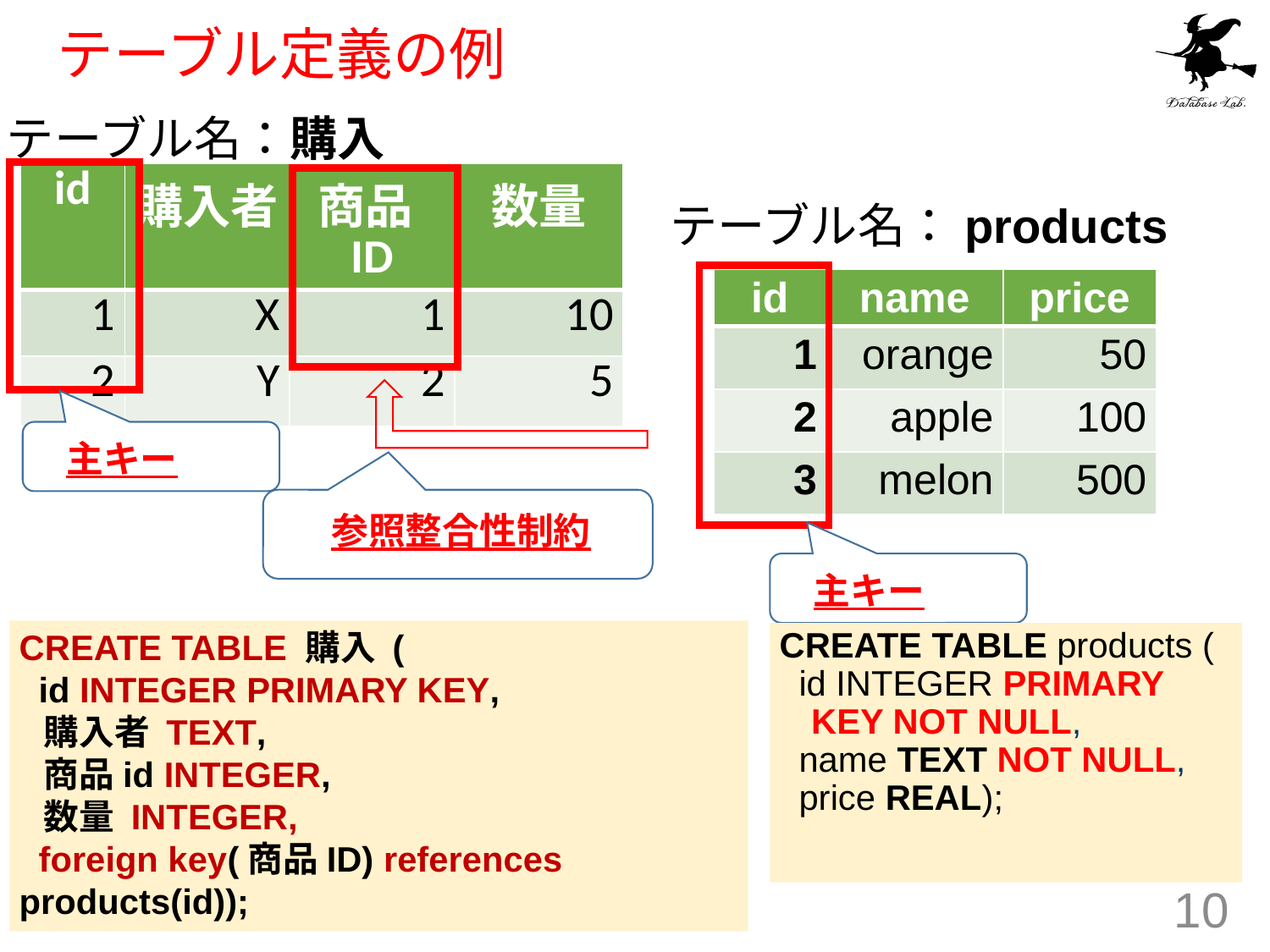

# テーブル定義の例
テーブル名：購入

| id | 購入者 | 商品ID | 数量 |
| --- | --- | --- | --- |
| 1 | X | 1 | 10 |
| 2 | Y | 2 | 5 |

テーブル名：products

| id | name | price |
| --- | --- | --- |
| 1 | orange | 50 |
| 2 | apple | 100 |
| 3 | melon | 500 |

DDDD
主キー
DDDD
参照整合性制約
DDDD
主キー
CREATE TABLE 購入 (
  id INTEGER PRIMARY KEY,
  購入者 TEXT,
  商品id INTEGER,
  数量 INTEGER,
  foreign key(商品ID) references products(id));
CREATE TABLE products (
  id INTEGER PRIMARY KEY NOT NULL,
  name TEXT NOT NULL,
  price REAL);

10